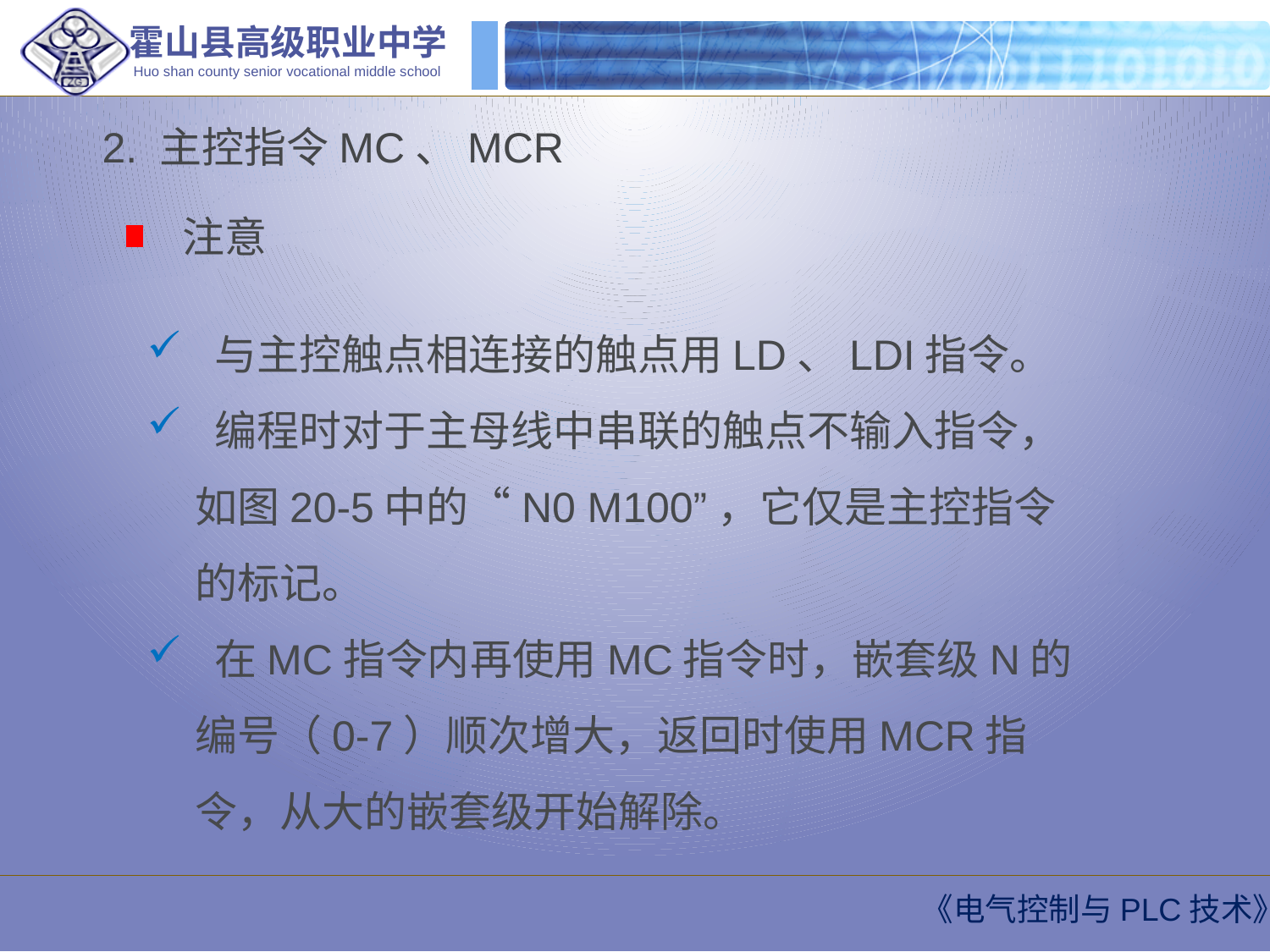

2. 主控指令MC、MCR
注意

 与主控触点相连接的触点用LD、LDI指令。
 编程时对于主母线中串联的触点不输入指令，如图20-5中的“N0 M100”，它仅是主控指令的标记。
 在MC指令内再使用MC指令时，嵌套级N的编号（0-7）顺次增大，返回时使用MCR指令，从大的嵌套级开始解除。